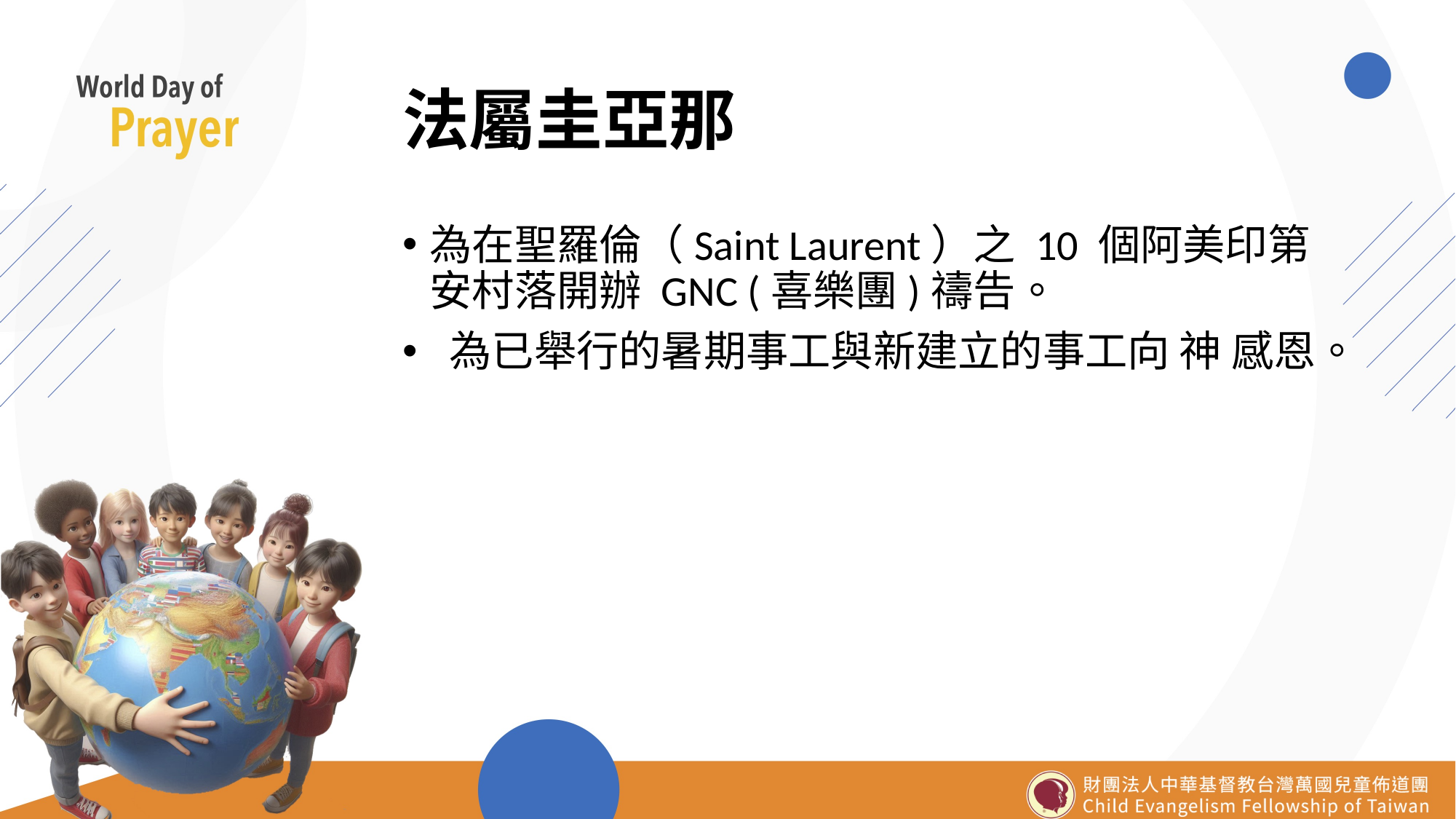

# 法屬圭亞那
為在聖羅倫（Saint Laurent）之 10 個阿美印第安村落開辦 GNC (喜樂團)禱告。
 為已舉行的暑期事工與新建立的事工向 神 感恩。